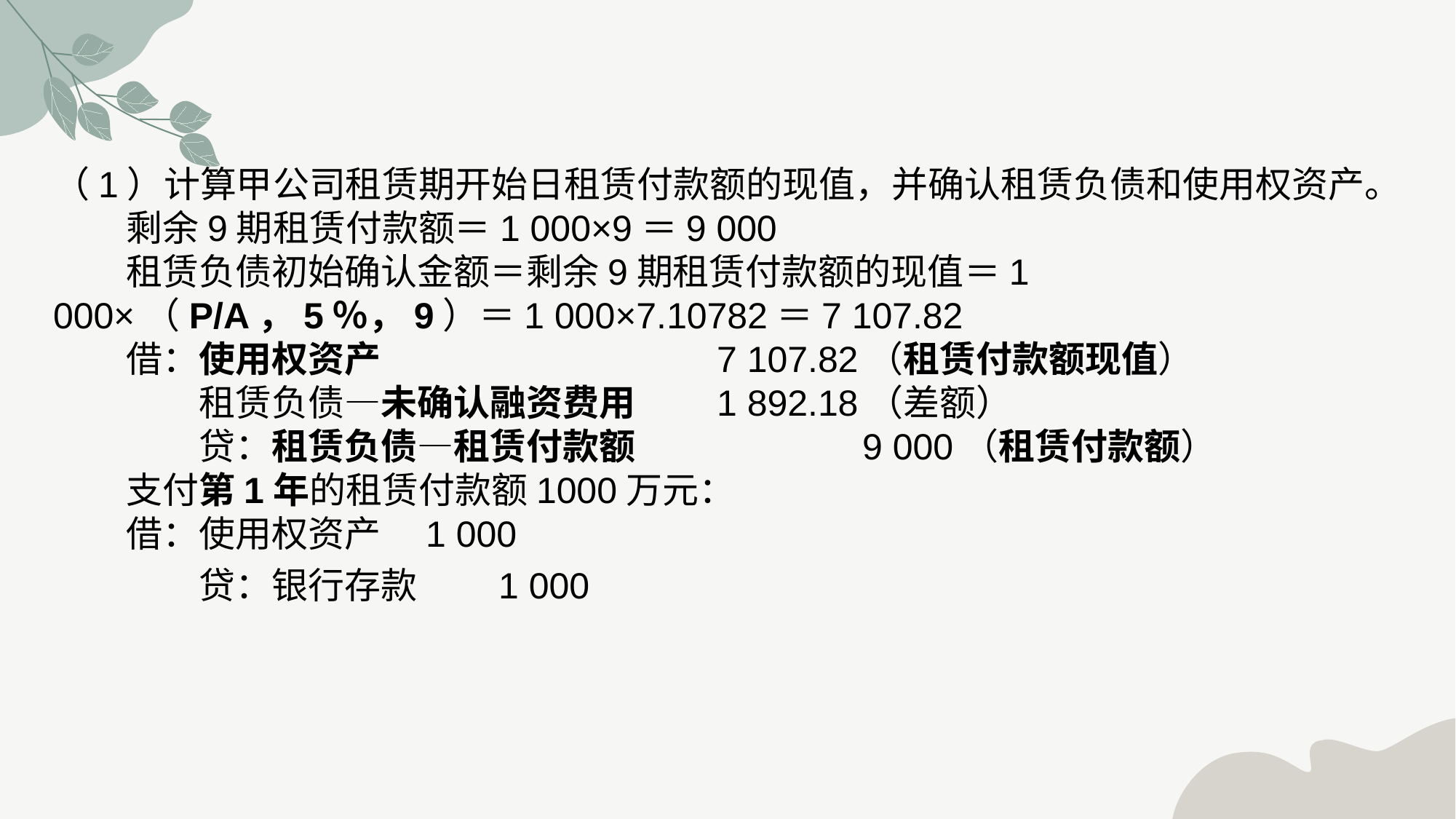

（1）计算甲公司租赁期开始日租赁付款额的现值，并确认租赁负债和使用权资产。　　剩余9期租赁付款额＝1 000×9＝9 000　　租赁负债初始确认金额＝剩余9期租赁付款额的现值＝1 000×（P/A，5％，9）＝1 000×7.10782＝7 107.82　　借：使用权资产　　　　　　　　　7 107.82（租赁付款额现值）　　　　租赁负债—未确认融资费用　　1 892.18（差额）　　　　贷：租赁负债—租赁付款额　　　　　　9 000（租赁付款额）　　支付第1年的租赁付款额1000万元：　　借：使用权资产　1 000　　　　贷：银行存款　　1 000